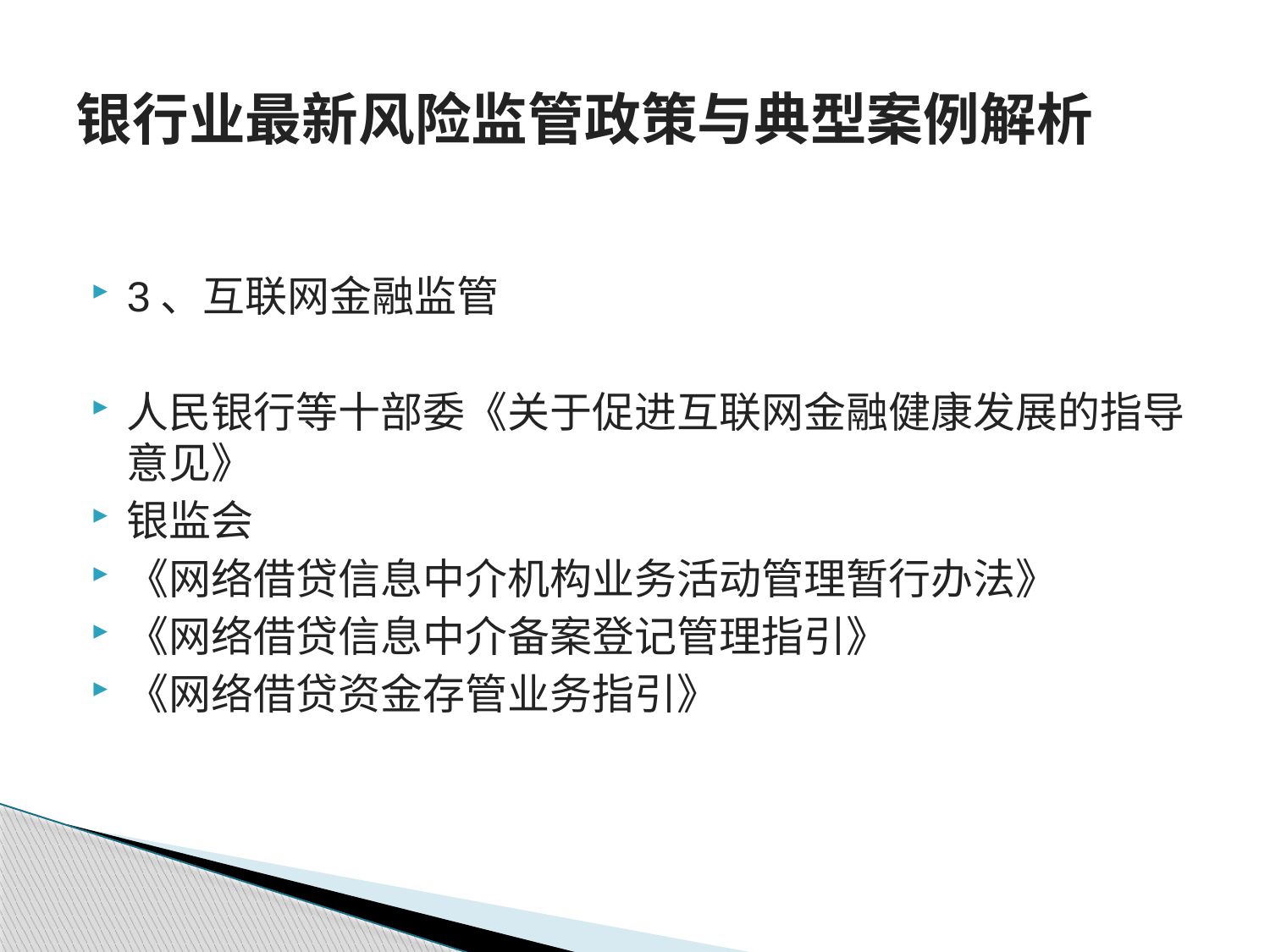

# 银行业最新风险监管政策与典型案例解析

3、互联网金融监管

人民银行等十部委《关于促进互联网金融健康发展的指导意见》
银监会
《网络借贷信息中介机构业务活动管理暂行办法》
《网络借贷信息中介备案登记管理指引》
《网络借贷资金存管业务指引》